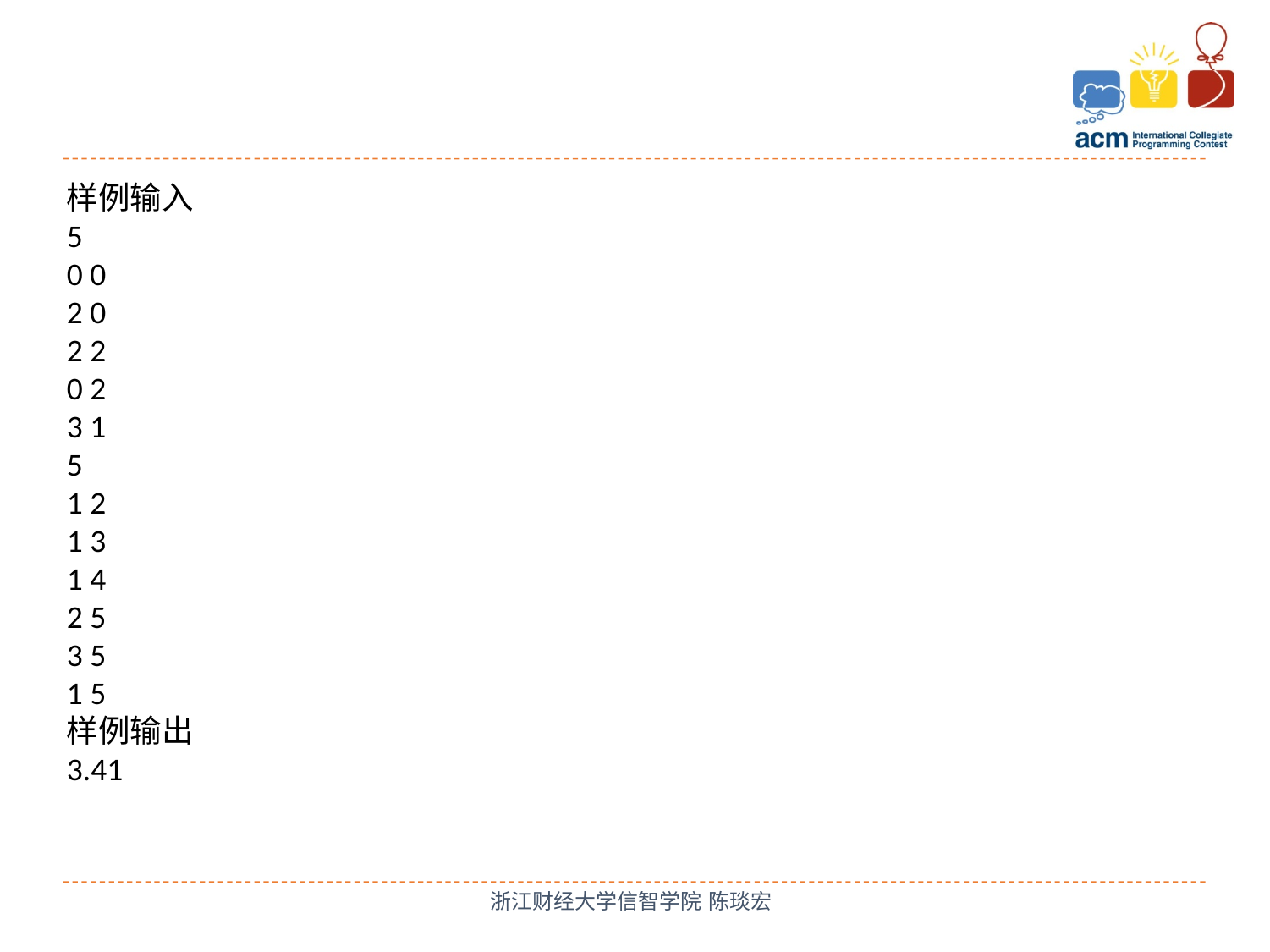

样例输入
5
0 0
2 0
2 2
0 2
3 1
5
1 2
1 3
1 4
2 5
3 5
1 5
样例输出
3.41
浙江财经大学信智学院 陈琰宏
64